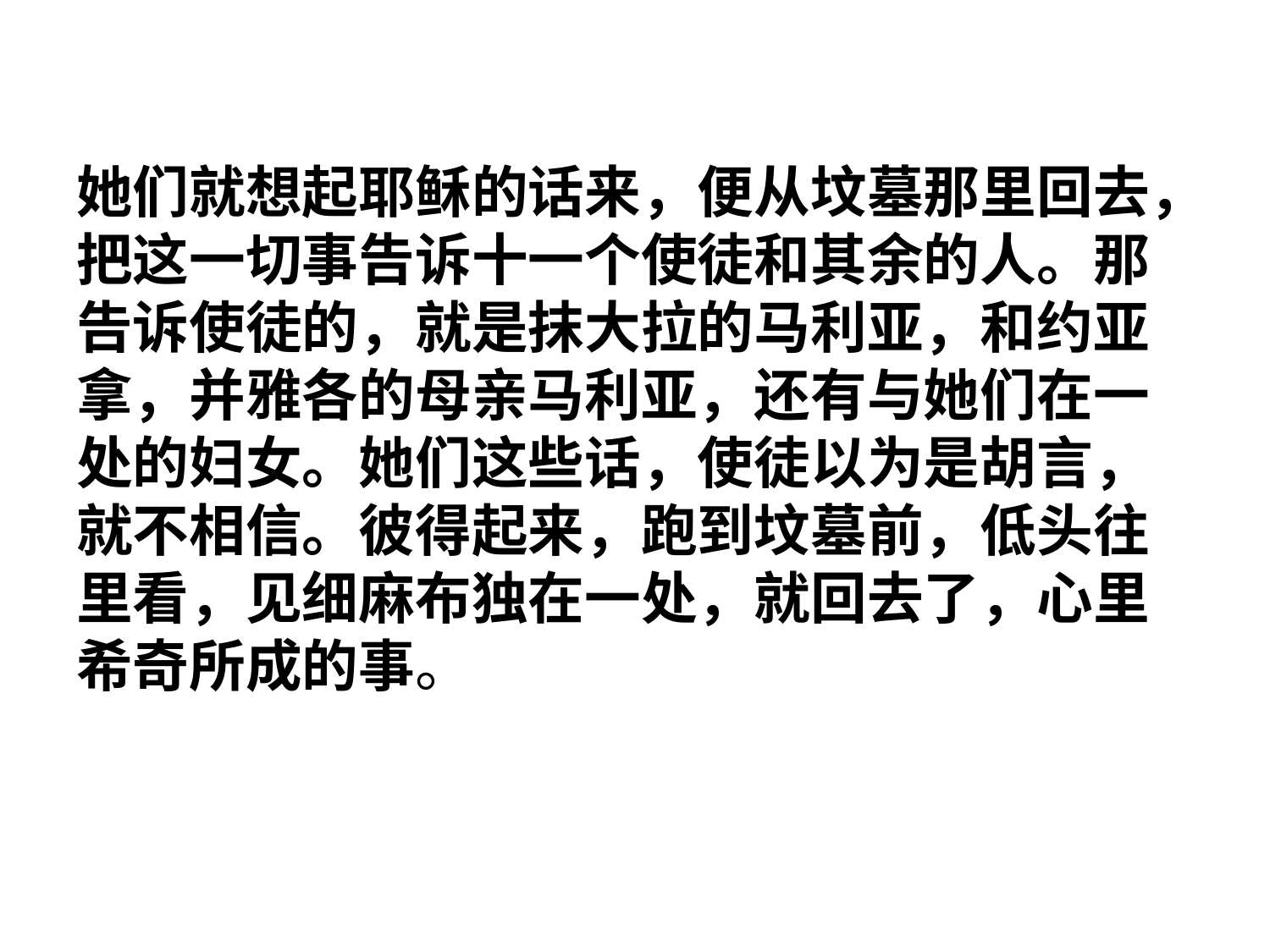

# 她们就想起耶稣的话来，便从坟墓那里回去，把这一切事告诉十一个使徒和其余的人。那告诉使徒的，就是抹大拉的马利亚，和约亚拿，并雅各的母亲马利亚，还有与她们在一处的妇女。她们这些话，使徒以为是胡言，就不相信。彼得起来，跑到坟墓前，低头往里看，见细麻布独在一处，就回去了，心里希奇所成的事。